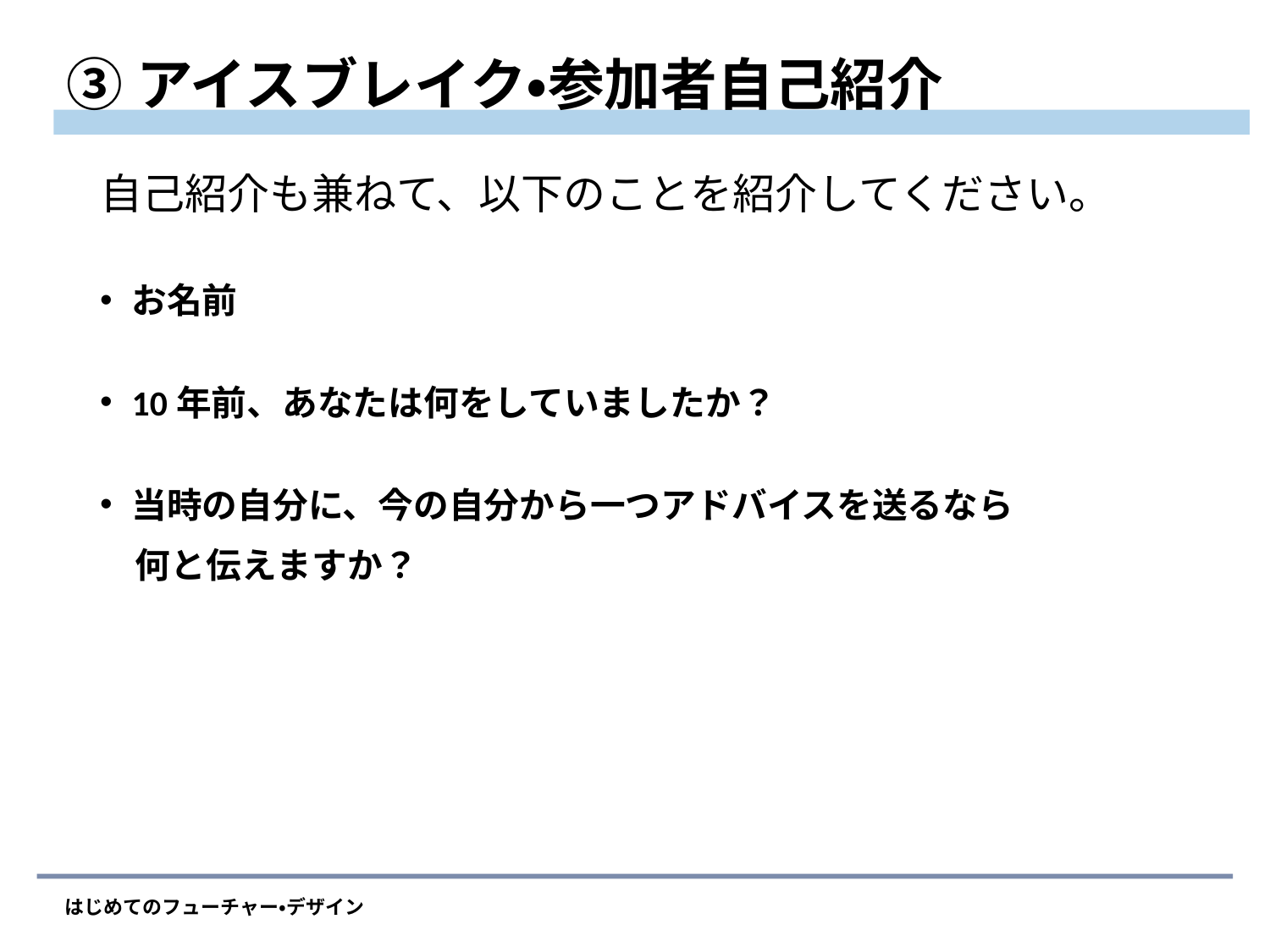

# ③アイスブレイク・参加者自己紹介
自己紹介も兼ねて、以下のことを紹介してください。
お名前
10年前、あなたは何をしていましたか？
当時の自分に、今の自分から一つアドバイスを送るなら
　何と伝えますか？